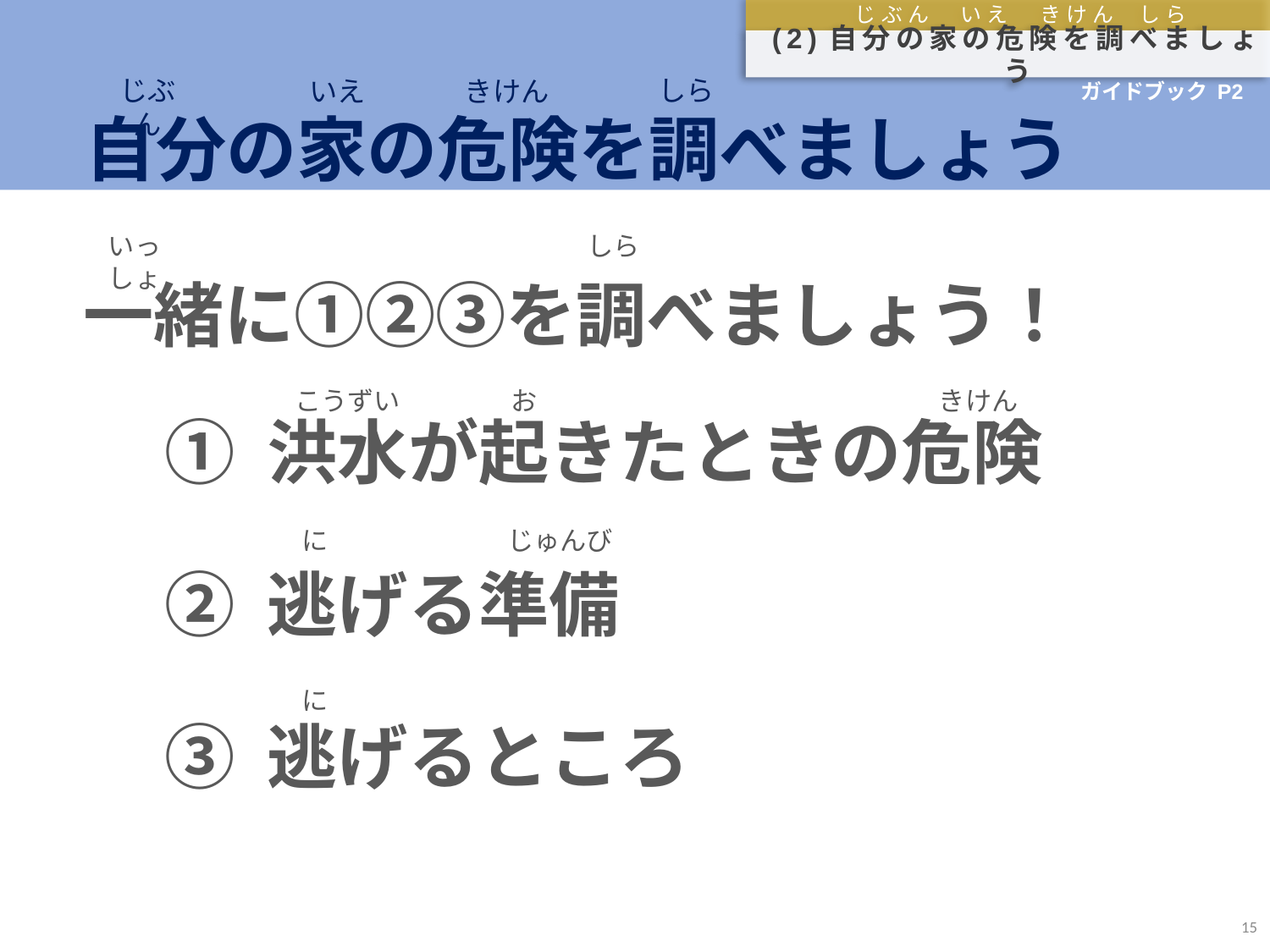

じぶん　いえ　きけん  しら
(2)自分の家の危険を調べましょう
# 自分の家の危険を調べましょう
じぶん
しら
いえ
きけん
ガイドブック P2

　一緒に①②③を調べましょう！

いっしょ
しら
こうずい
お
きけん
　①  洪水が起きたときの危険

　②  逃げる準備

　③  逃げるところ
に
じゅんび
に
15